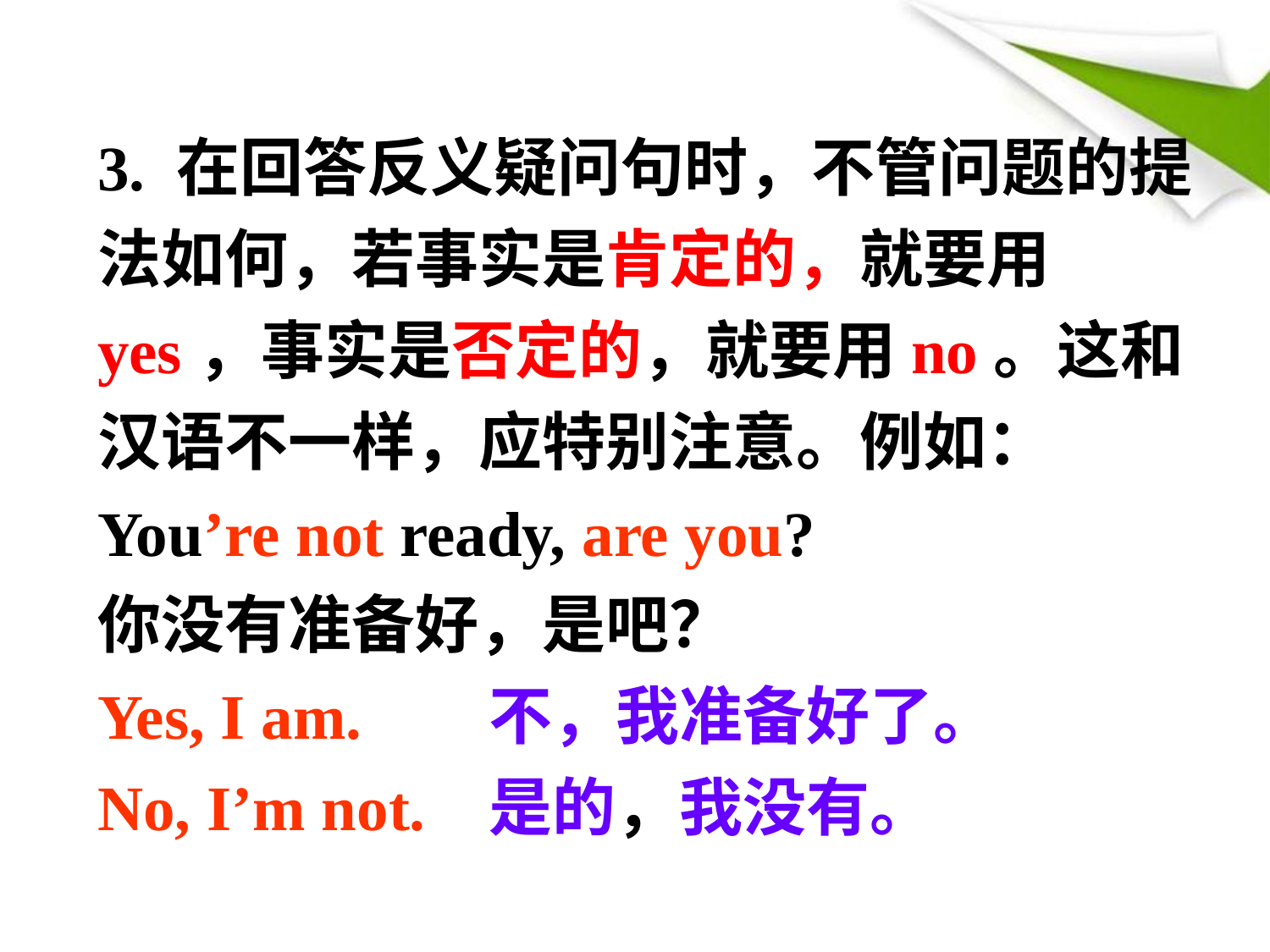

3. 在回答反义疑问句时，不管问题的提法如何，若事实是肯定的，就要用yes，事实是否定的，就要用no。这和汉语不一样，应特别注意。例如：
You’re not ready, are you?
你没有准备好，是吧？
Yes, I am.       不，我准备好了。
No, I’m not.   是的，我没有。